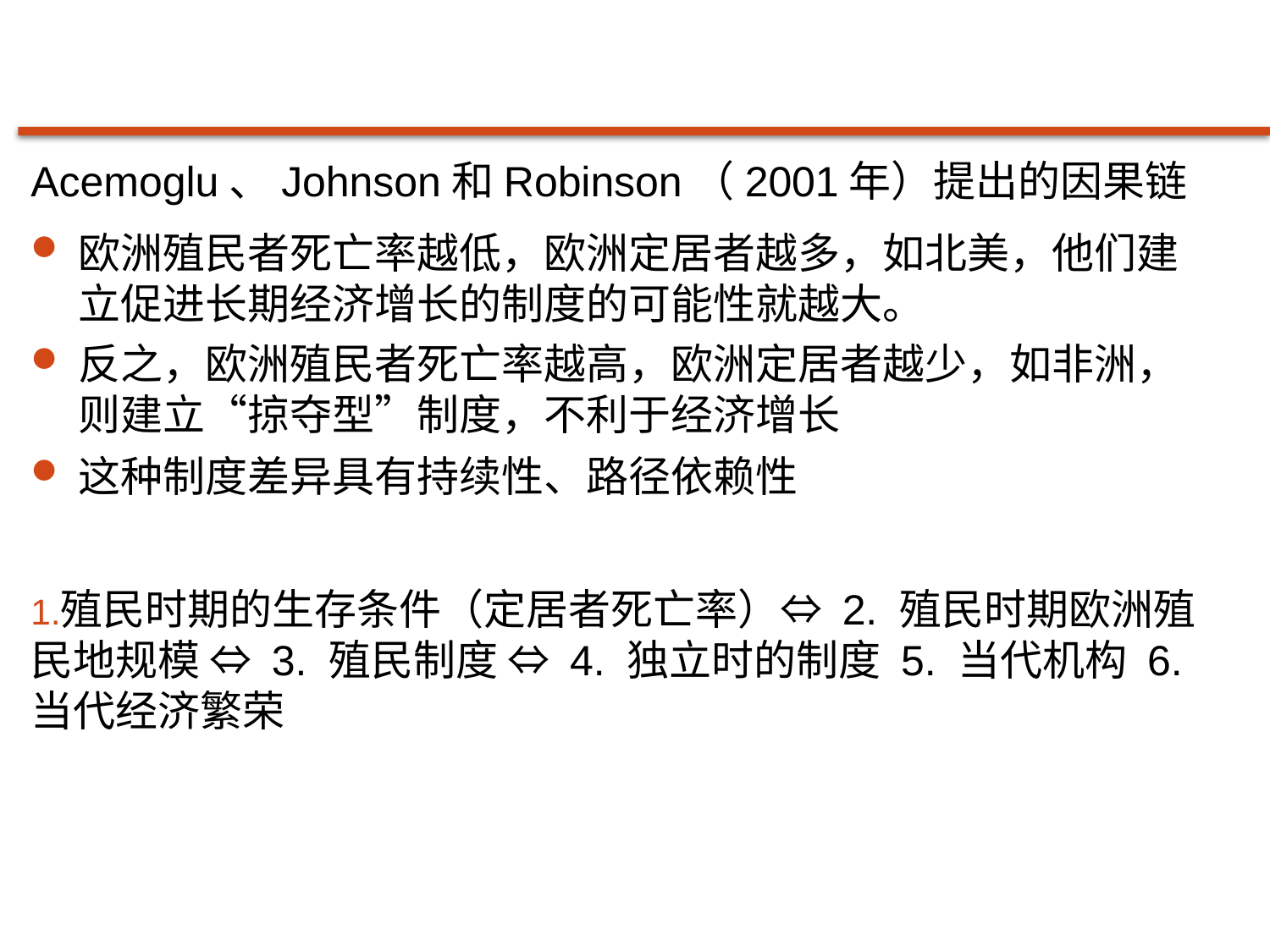

#
Acemoglu、Johnson和Robinson（2001年）提出的因果链
欧洲殖民者死亡率越低，欧洲定居者越多，如北美，他们建立促进长期经济增长的制度的可能性就越大。
反之，欧洲殖民者死亡率越高，欧洲定居者越少，如非洲，则建立“掠夺型”制度，不利于经济增长
这种制度差异具有持续性、路径依赖性

殖民时期的生存条件（定居者死亡率）⇔ 2. 殖民时期欧洲殖民地规模 ⇔ 3. 殖民制度 ⇔ 4. 独立时的制度 5. 当代机构 6. 当代经济繁荣